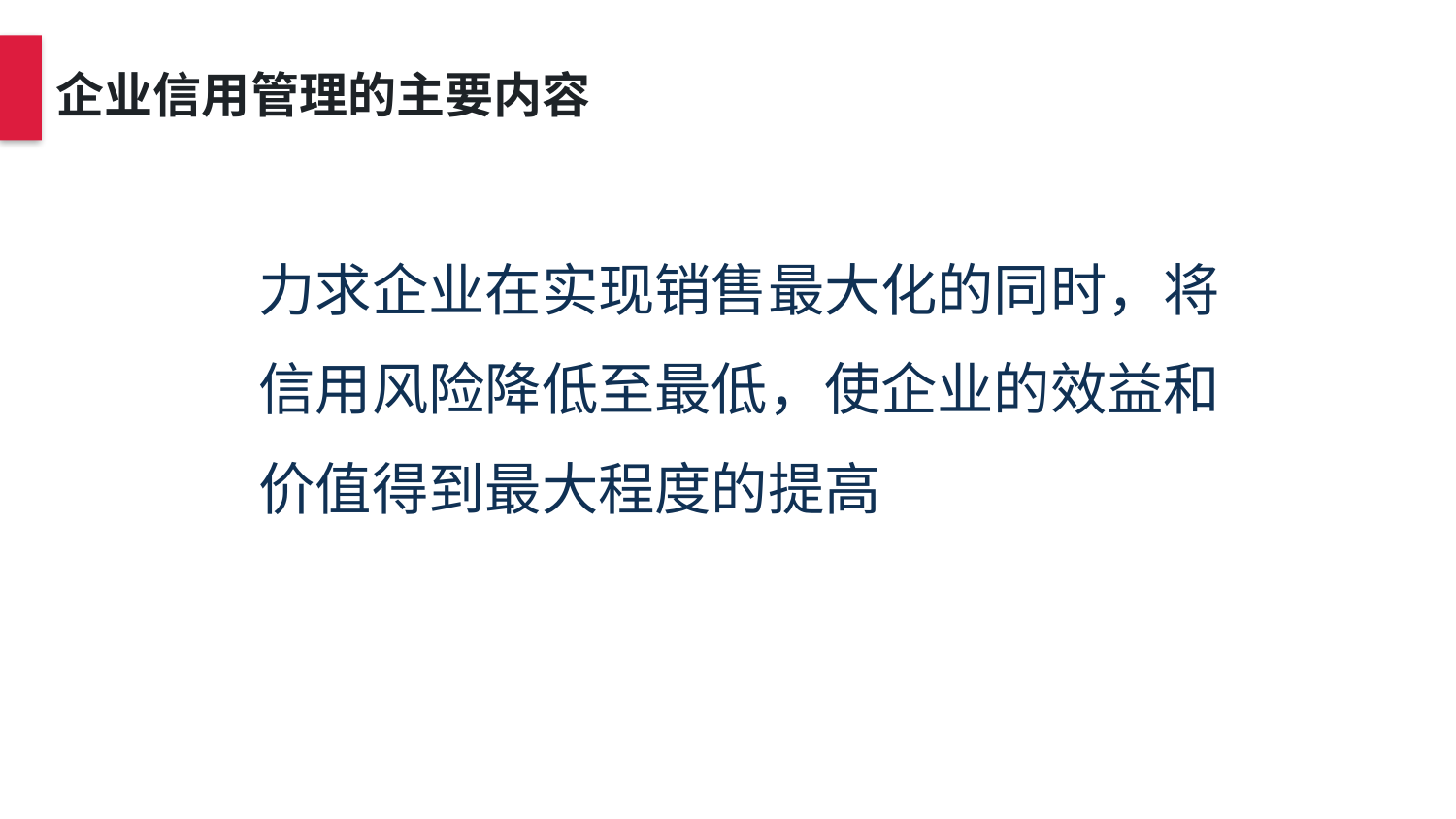

企业信用管理的主要内容
力求企业在实现销售最大化的同时，将
信用风险降低至最低，使企业的效益和
价值得到最大程度的提高